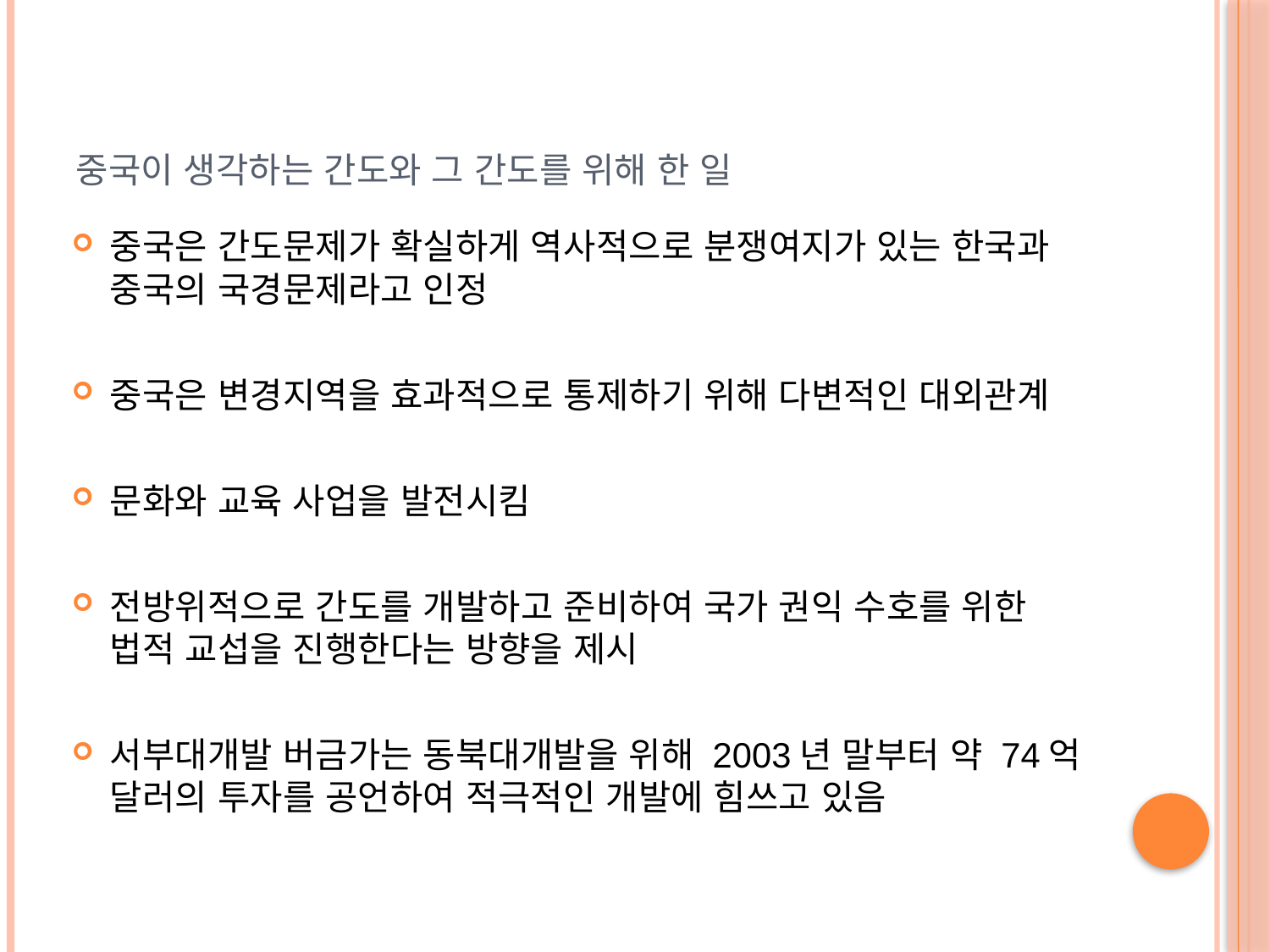

# 중국이 생각하는 간도와 그 간도를 위해 한 일
중국은 간도문제가 확실하게 역사적으로 분쟁여지가 있는 한국과 중국의 국경문제라고 인정

중국은 변경지역을 효과적으로 통제하기 위해 다변적인 대외관계

문화와 교육 사업을 발전시킴

전방위적으로 간도를 개발하고 준비하여 국가 권익 수호를 위한 법적 교섭을 진행한다는 방향을 제시

서부대개발 버금가는 동북대개발을 위해 2003년 말부터 약 74억 달러의 투자를 공언하여 적극적인 개발에 힘쓰고 있음